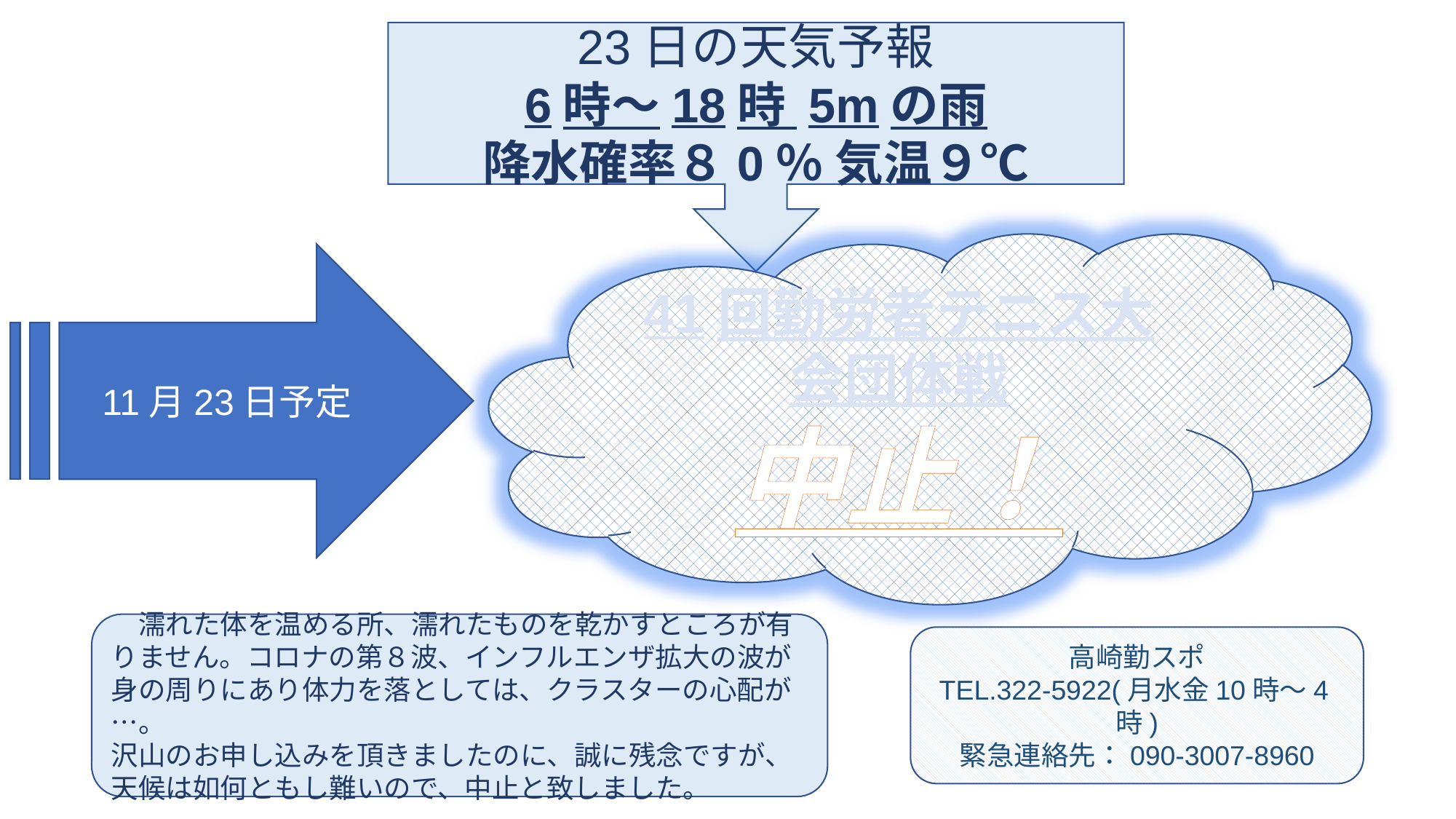

23日の天気予報
6時～18時 5mの雨
降水確率８0％ 気温９℃
41回勤労者テニス大会団体戦
中止！
11月23日予定
　濡れた体を温める所、濡れたものを乾かすところが有りません。コロナの第８波、インフルエンザ拡大の波が身の周りにあり体力を落としては、クラスターの心配が…。
沢山のお申し込みを頂きましたのに、誠に残念ですが、
天候は如何ともし難いので、中止と致しました。
高崎勤スポ
TEL.322-5922(月水金10時～4時)
緊急連絡先：090-3007-8960